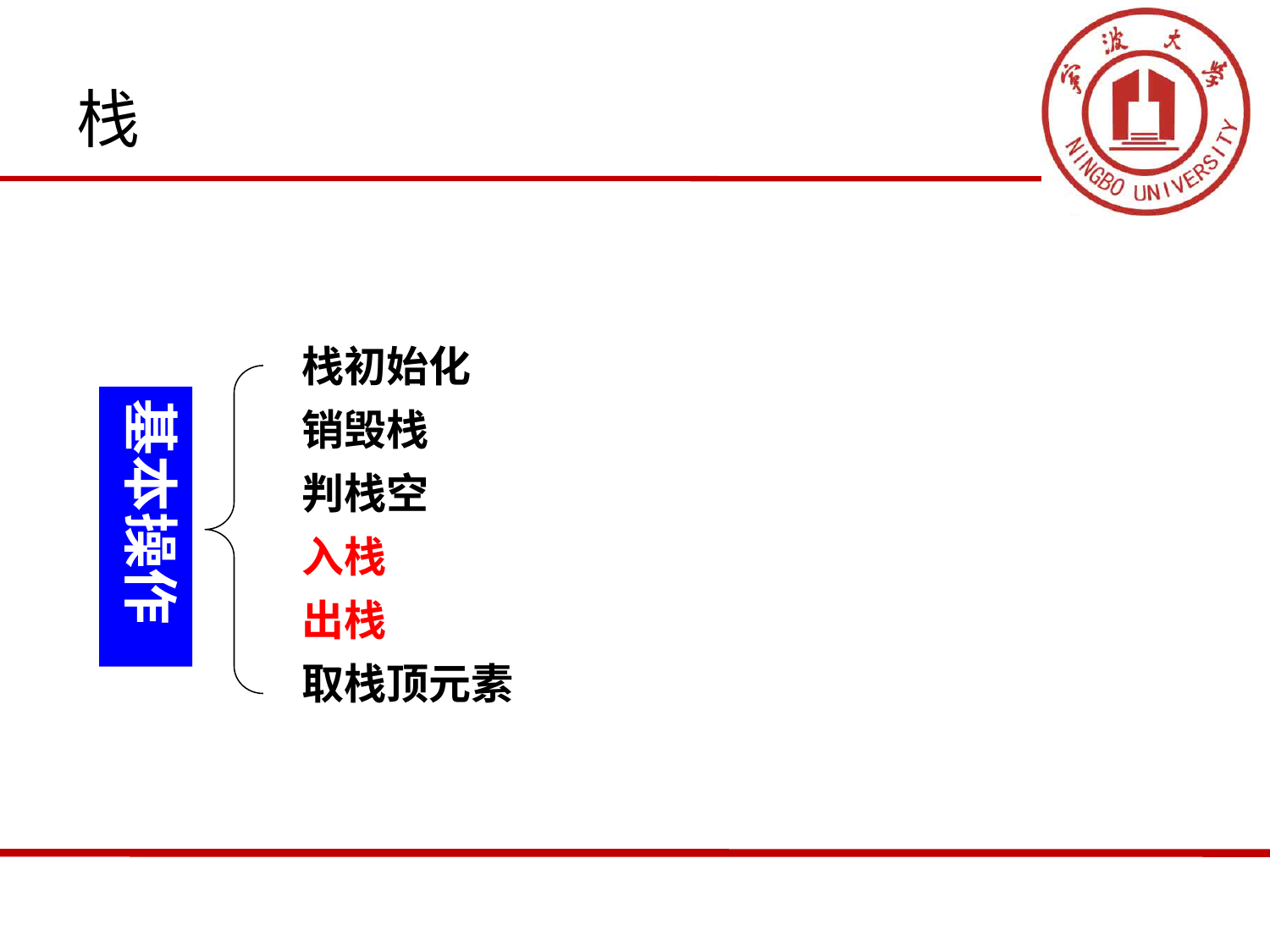

# 栈
栈初始化

基本操作
销毁栈
判栈空
入栈
出栈
取栈顶元素